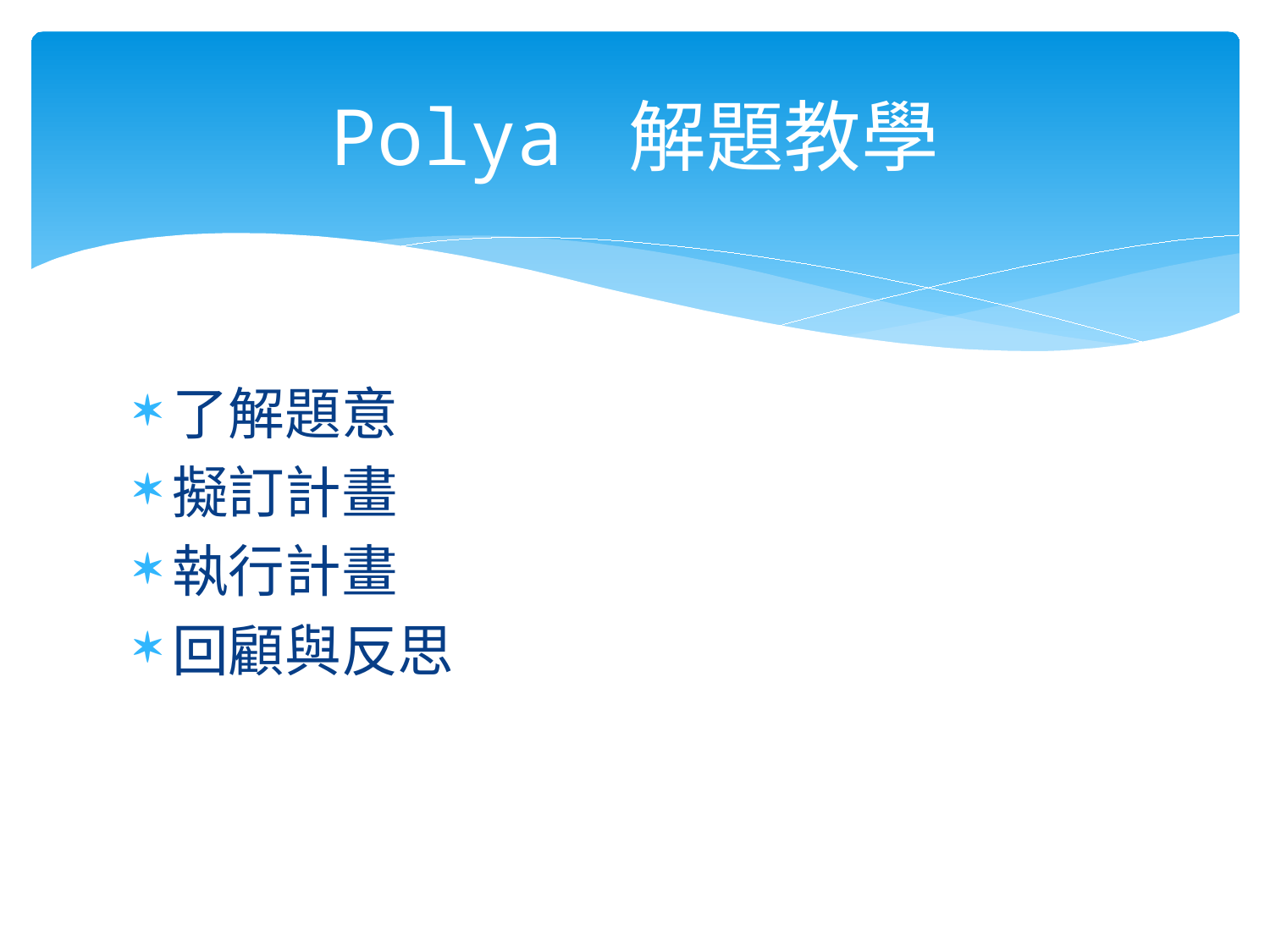

# Polya 解題教學
了解題意
擬訂計畫
執行計畫
回顧與反思